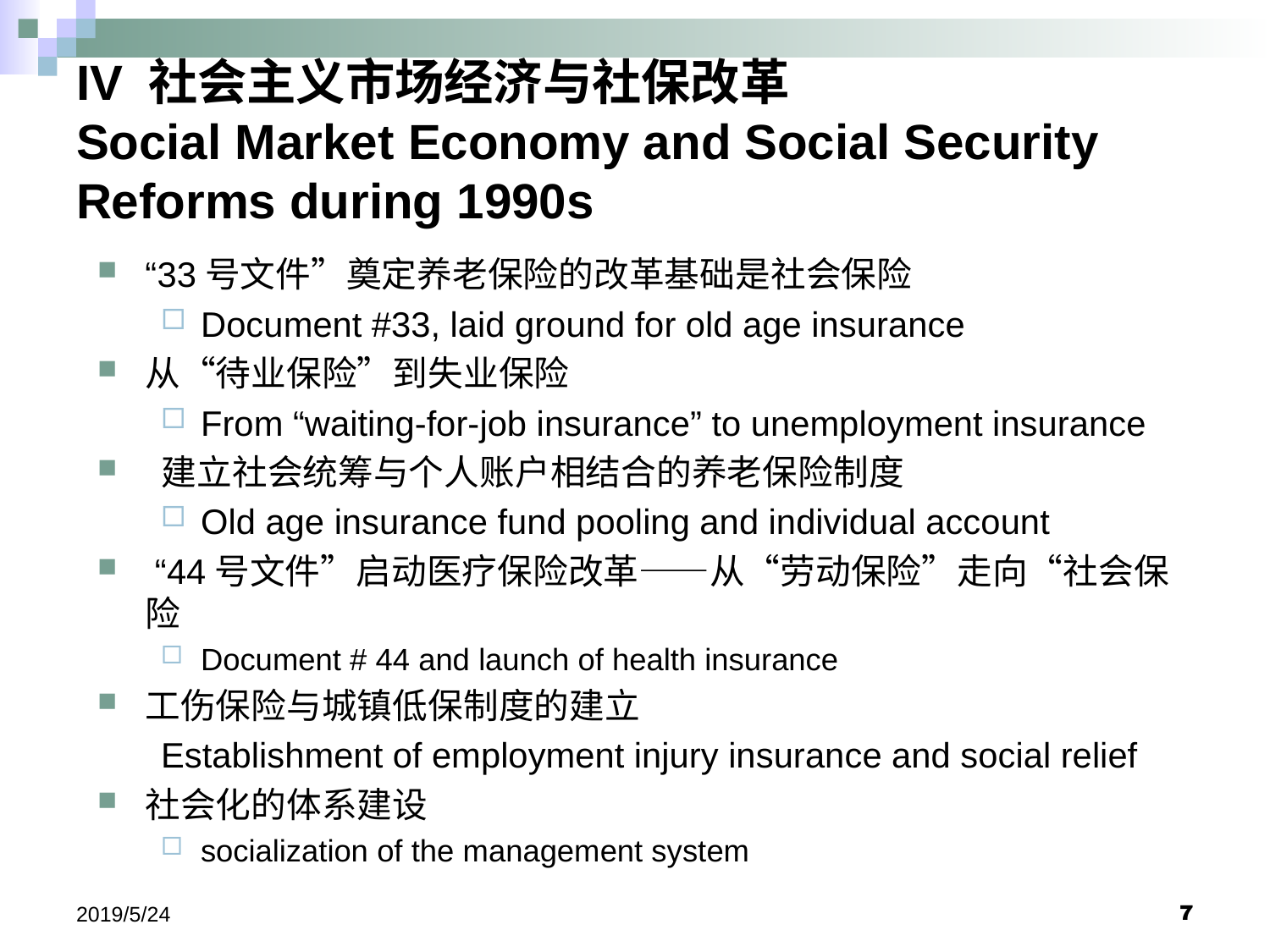

# IV 社会主义市场经济与社保改革 Social Market Economy and Social Security Reforms during 1990s
“33号文件”奠定养老保险的改革基础是社会保险
Document #33, laid ground for old age insurance
从“待业保险”到失业保险
From “waiting-for-job insurance” to unemployment insurance
 建立社会统筹与个人账户相结合的养老保险制度
Old age insurance fund pooling and individual account
 “44号文件”启动医疗保险改革——从“劳动保险”走向“社会保险
Document # 44 and launch of health insurance
工伤保险与城镇低保制度的建立
Establishment of employment injury insurance and social relief
社会化的体系建设
socialization of the management system

2019/5/24
7